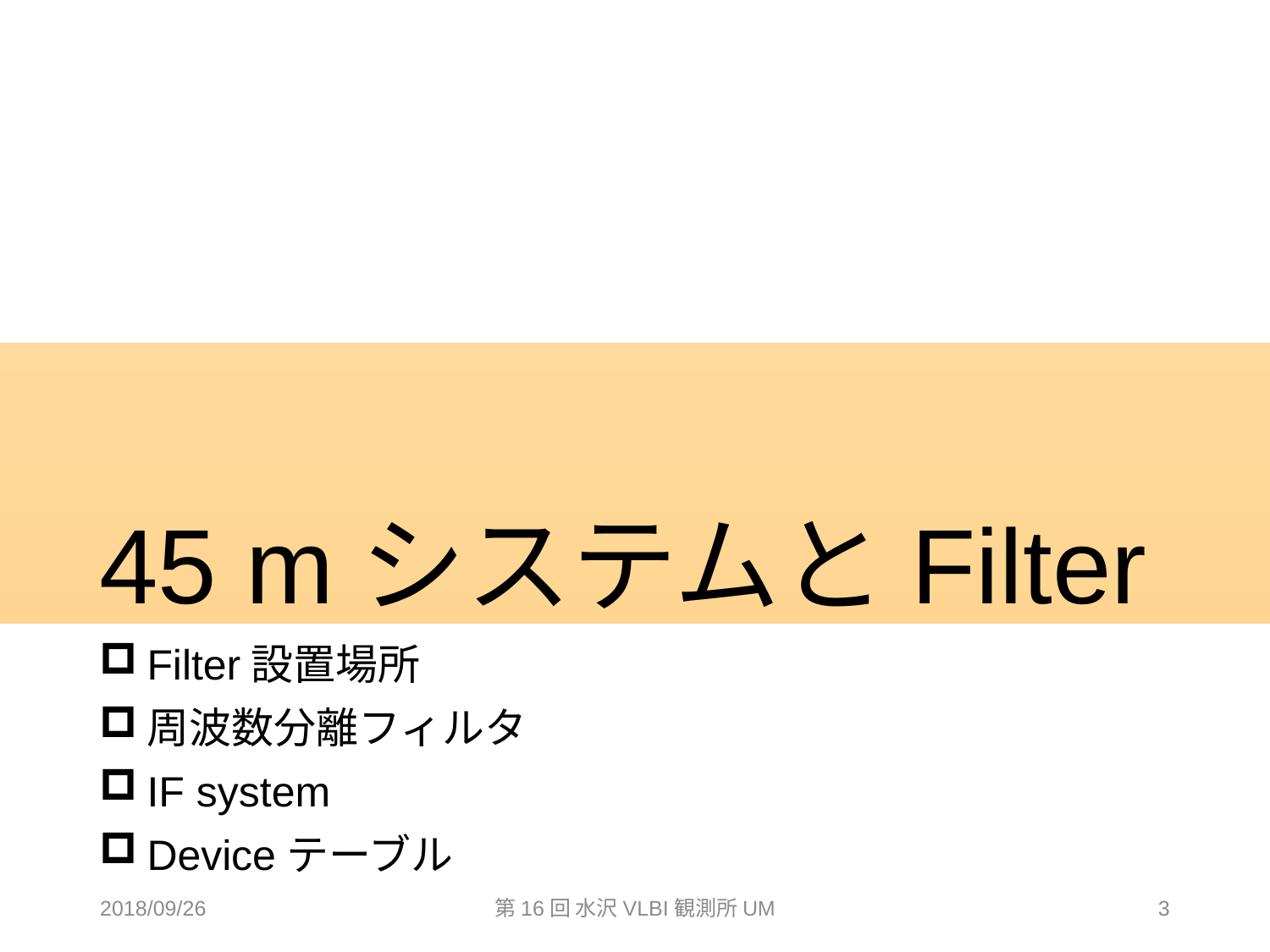

# 45 mシステムとFilter

Filter設置場所
周波数分離フィルタ
IF system
Deviceテーブル
2018/09/26
第16回 水沢VLBI観測所UM
3